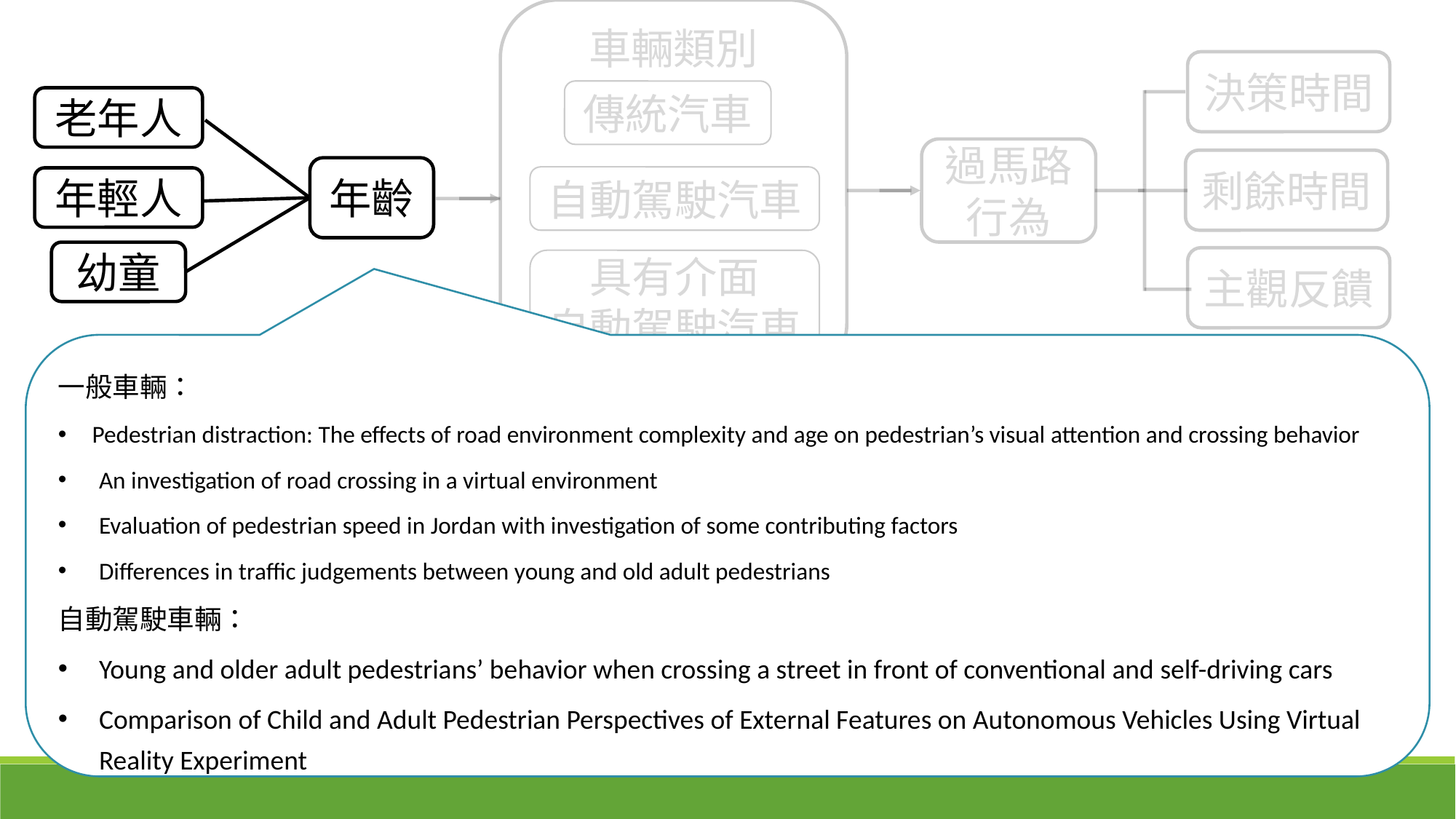

車輛類別
決策時間
傳統汽車
老年人
過馬路行為
剩餘時間
年齡
自動駕駛汽車
年輕人
幼童
主觀反饋
具有介面
自動駕駛汽車
一般車輛：
Pedestrian distraction: The effects of road environment complexity and age on pedestrian’s visual attention and crossing behavior
An investigation of road crossing in a virtual environment
Evaluation of pedestrian speed in Jordan with investigation of some contributing factors
Differences in traffic judgements between young and old adult pedestrians
自動駕駛車輛：
Young and older adult pedestrians’ behavior when crossing a street in front of conventional and self-driving cars
Comparison of Child and Adult Pedestrian Perspectives of External Features on Autonomous Vehicles Using Virtual Reality Experiment